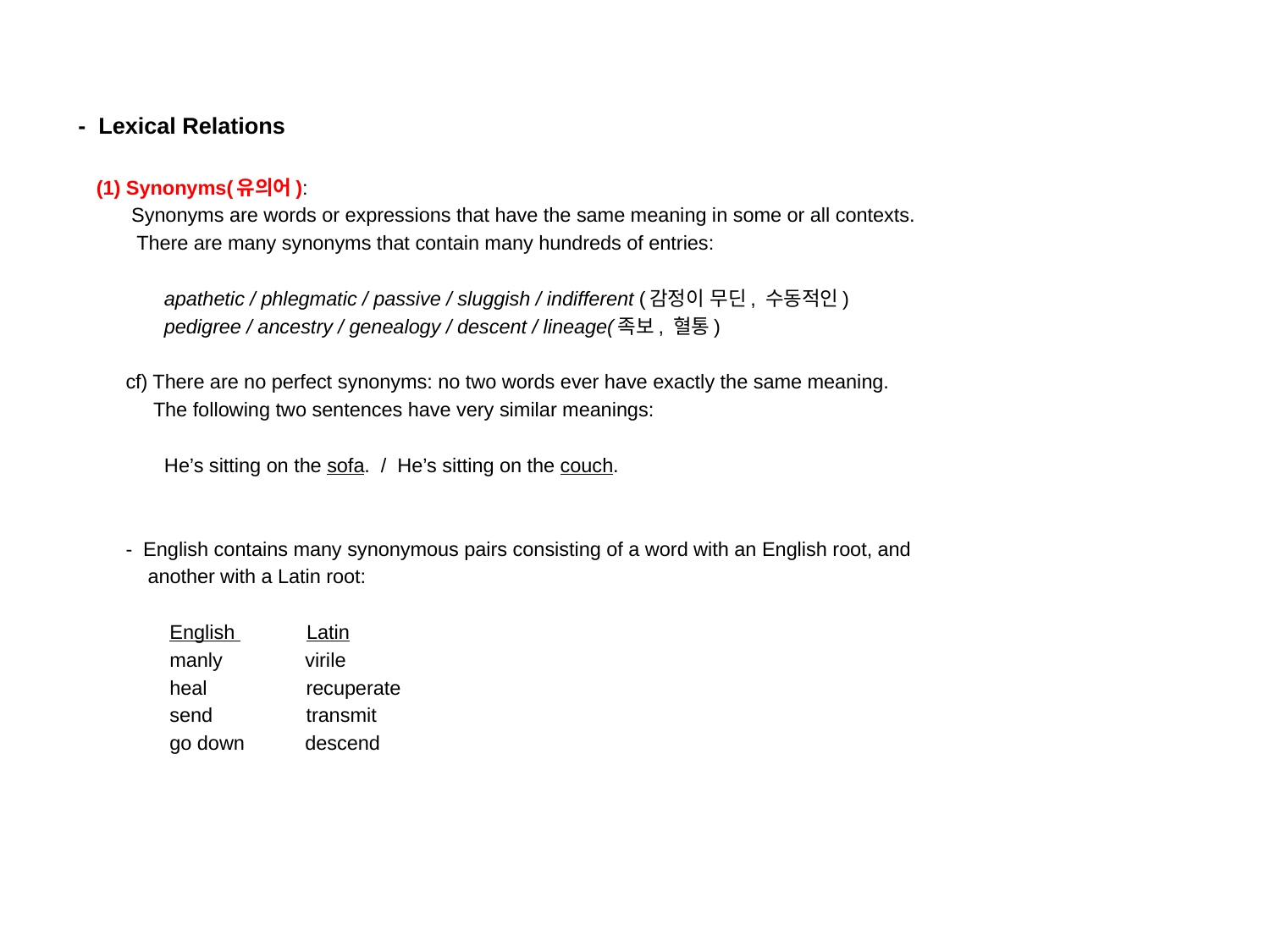

# -  Lexical Relations
    (1) Synonyms(유의어):
          Synonyms are words or expressions that have the same meaning in some or all contexts.
           There are many synonyms that contain many hundreds of entries:

                apathetic / phlegmatic / passive / sluggish / indifferent (감정이 무딘, 수동적인)
                pedigree / ancestry / genealogy / descent / lineage(족보, 혈통)

         cf) There are no perfect synonyms: no two words ever have exactly the same meaning.
              The following two sentences have very similar meanings:

                He’s sitting on the sofa.  /  He’s sitting on the couch.

         -  English contains many synonymous pairs consisting of a word with an English root, and
             another with a Latin root:

                 English             Latin
                 manly               virile
                 heal                  recuperate
                 send                 transmit
                 go down           descend